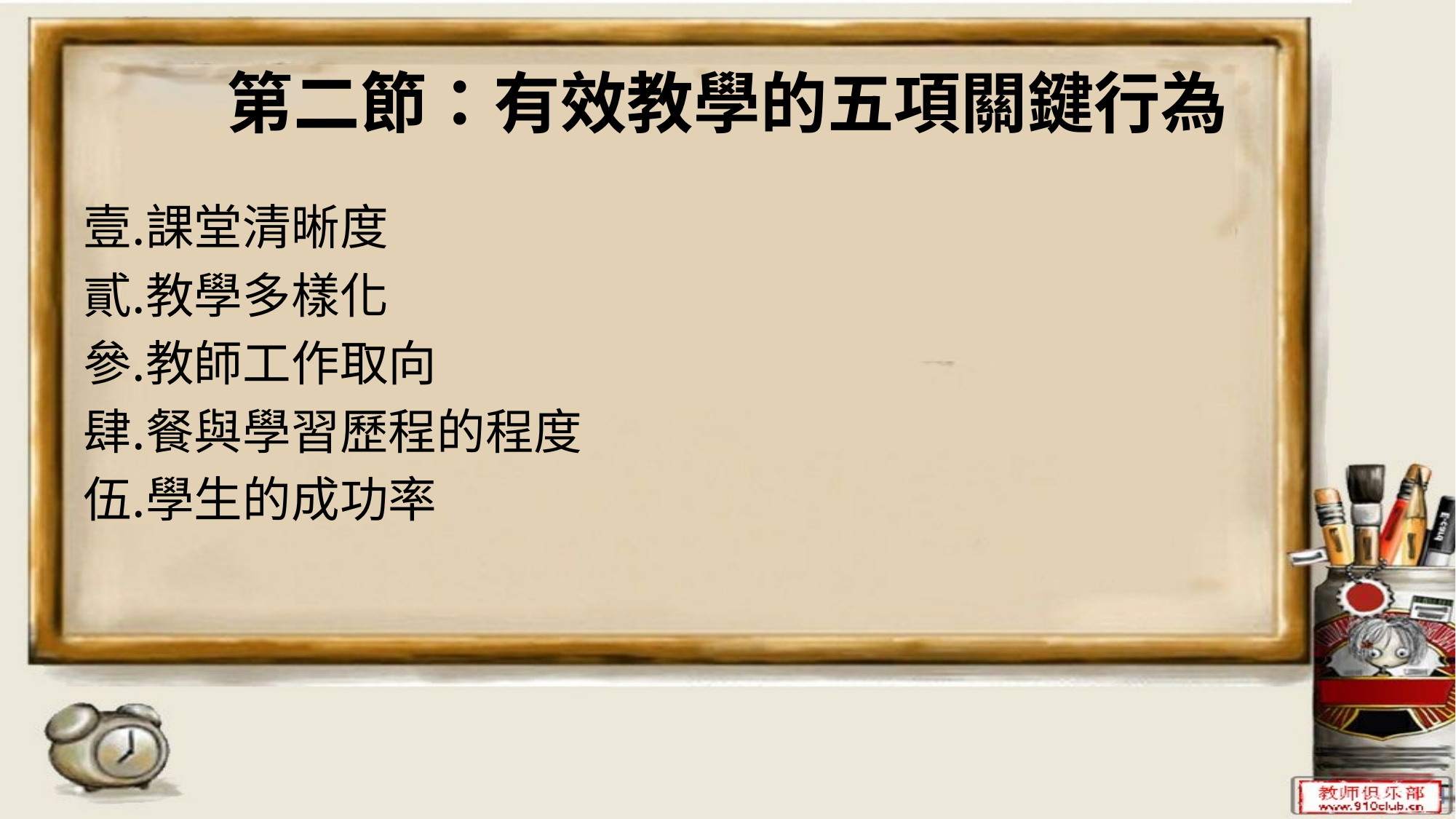

# 第二節：有效教學的五項關鍵行為
課堂清晰度
教學多樣化
教師工作取向
餐與學習歷程的程度
學生的成功率